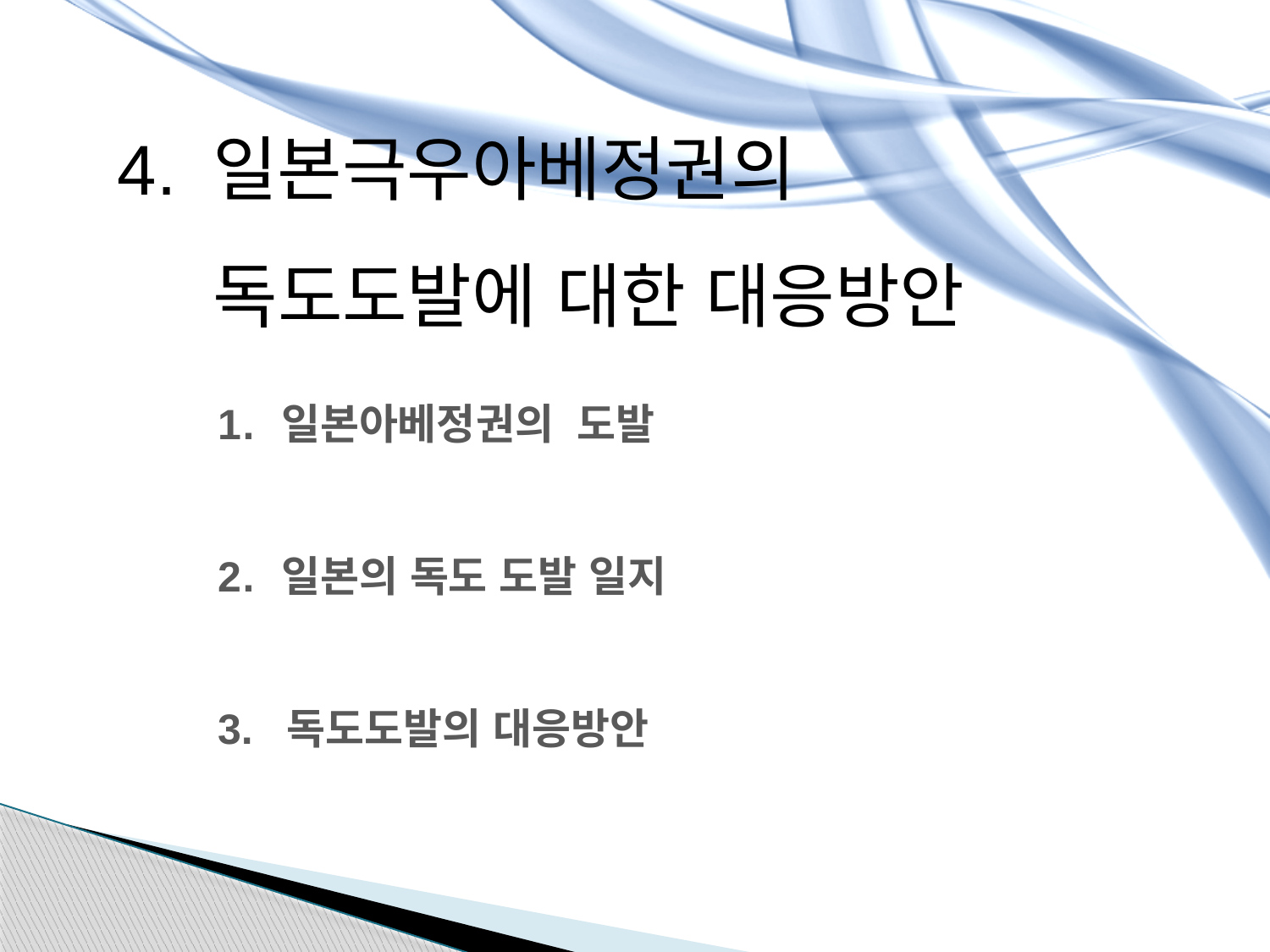

4. 일본극우아베정권의
    독도도발에 대한 대응방안

일본아베정권의  도발

일본의 독도 도발 일지

3.  독도도발의 대응방안